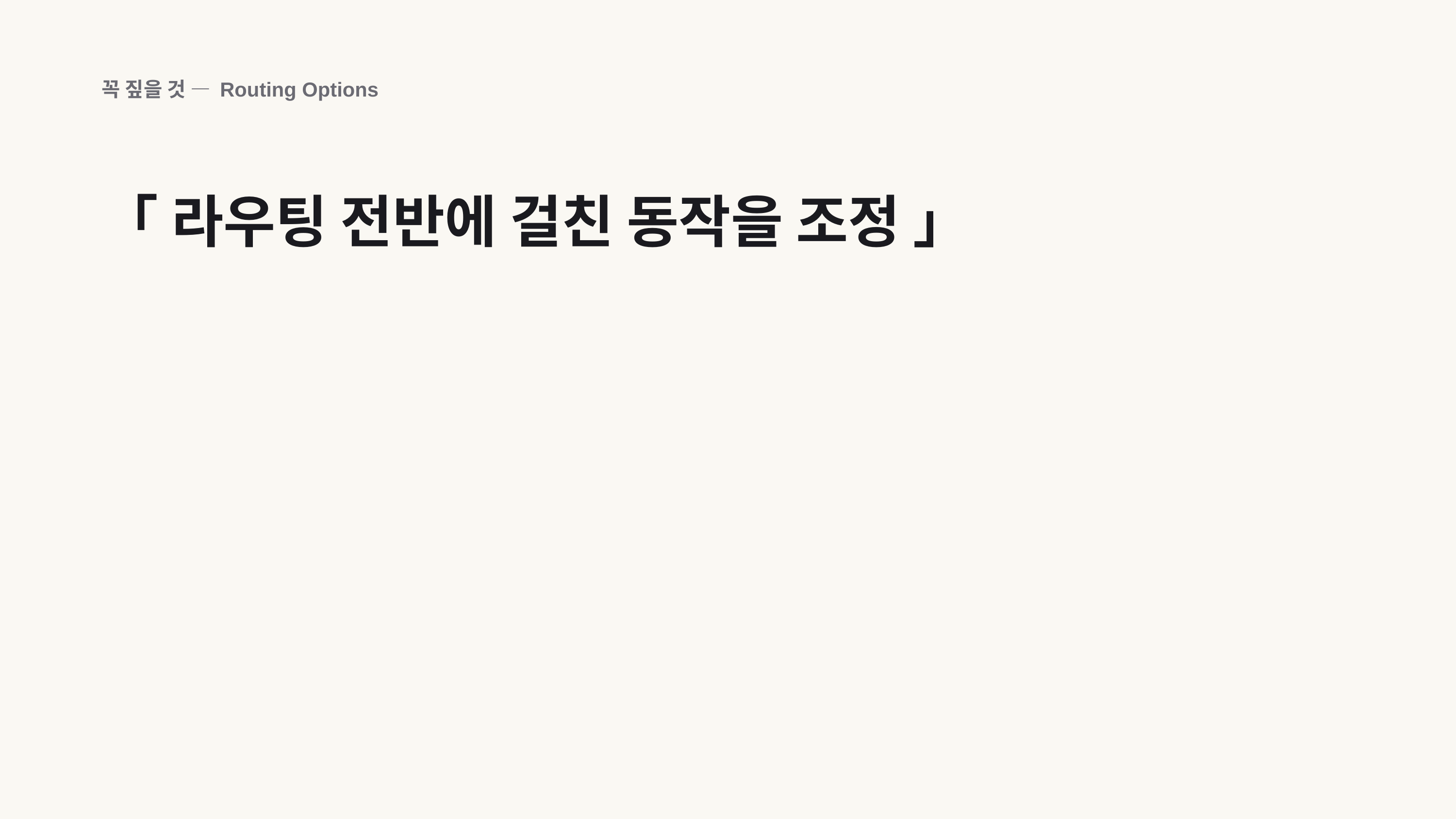

꼭 짚을 것 — Routing Options
「 라우팅 전반에 걸친 동작을 조정 」